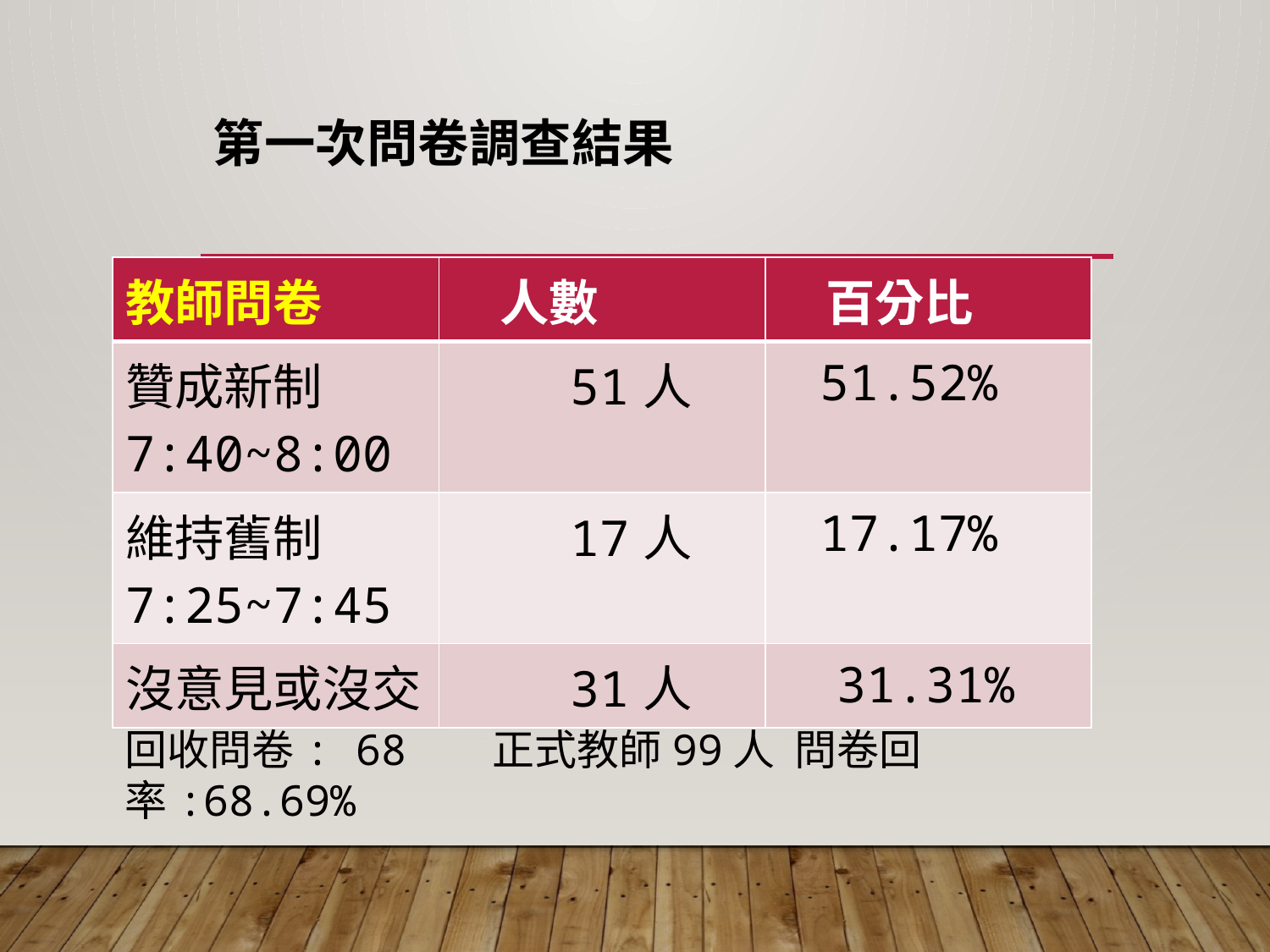

# 第一次問卷調查結果
| 教師問卷 | 人數 | 百分比 |
| --- | --- | --- |
| 贊成新制7:40~8:00 | 51人 | 51.52% |
| 維持舊制 7:25~7:45 | 17人 | 17.17% |
| 沒意見或沒交 | 31人 | 31.31% |
回收問卷: 68   正式教師99人  問卷回率:68.69%